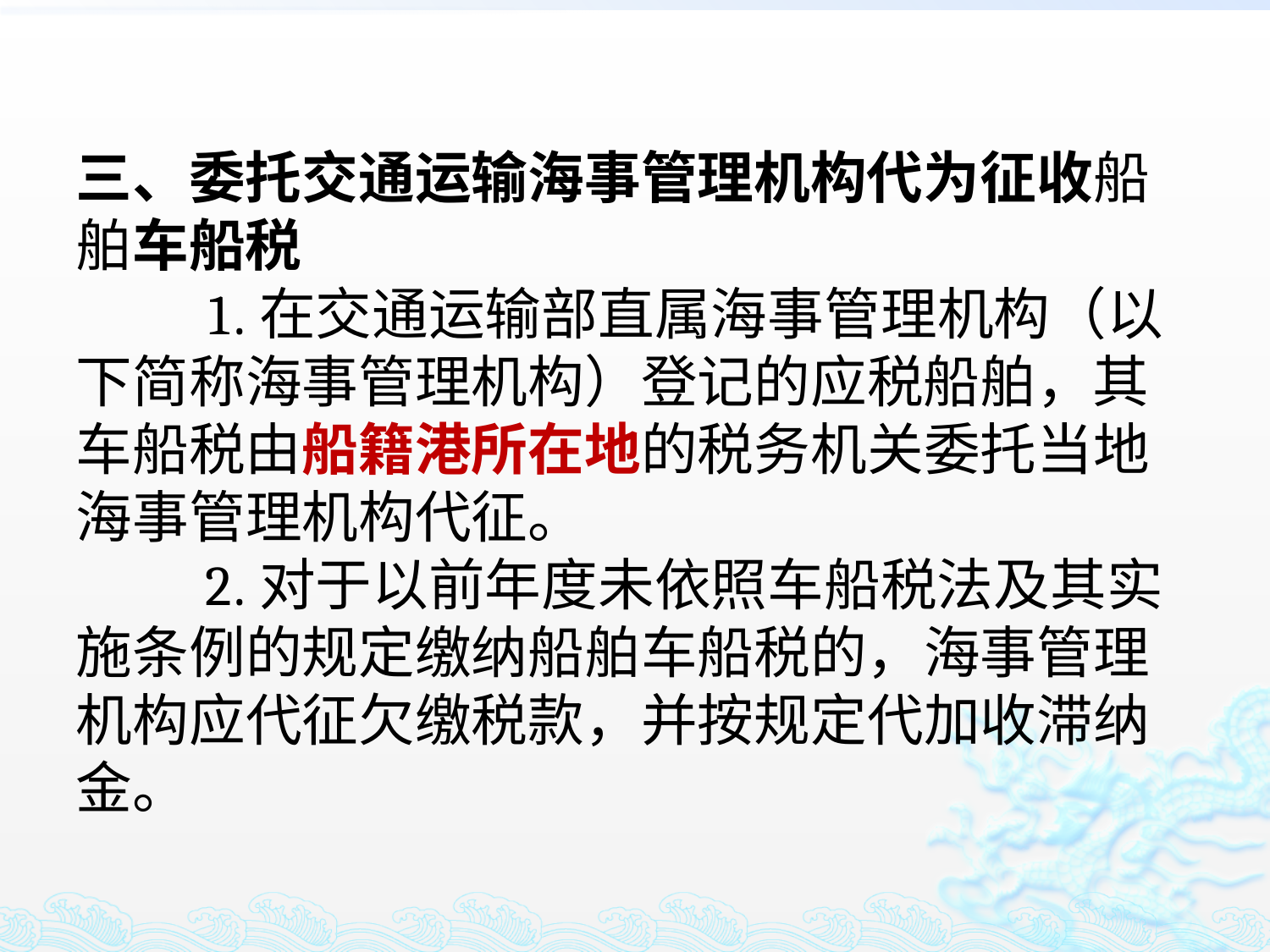

三、委托交通运输海事管理机构代为征收船舶车船税
　　1.在交通运输部直属海事管理机构（以下简称海事管理机构）登记的应税船舶，其车船税由船籍港所在地的税务机关委托当地海事管理机构代征。
　　2.对于以前年度未依照车船税法及其实施条例的规定缴纳船舶车船税的，海事管理机构应代征欠缴税款，并按规定代加收滞纳金。